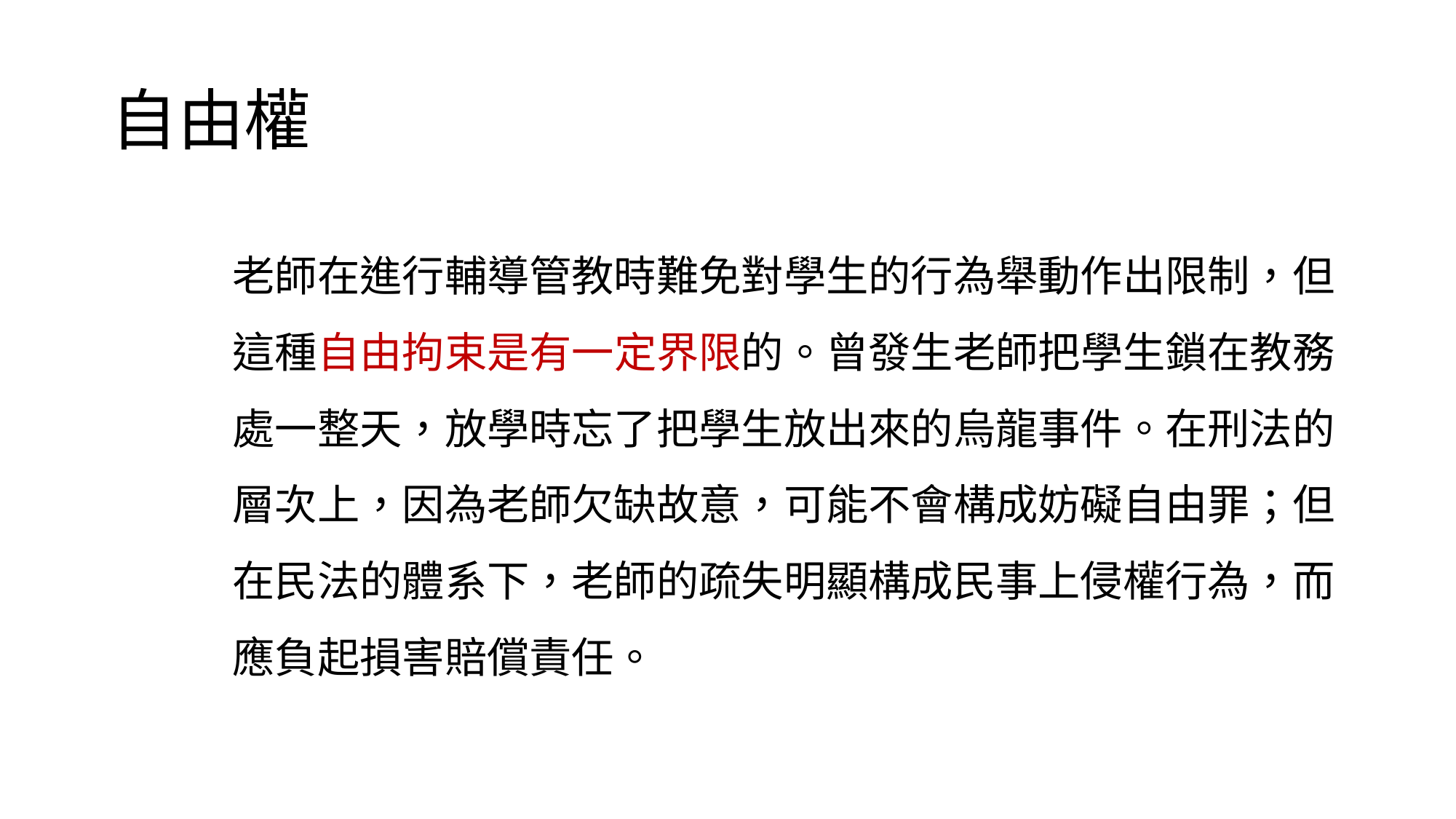

# 自由權
老師在進行輔導管教時難免對學生的行為舉動作出限制，但這種自由拘束是有一定界限的。曾發生老師把學生鎖在教務處一整天，放學時忘了把學生放出來的烏龍事件。在刑法的層次上，因為老師欠缺故意，可能不會構成妨礙自由罪；但在民法的體系下，老師的疏失明顯構成民事上侵權行為，而應負起損害賠償責任。